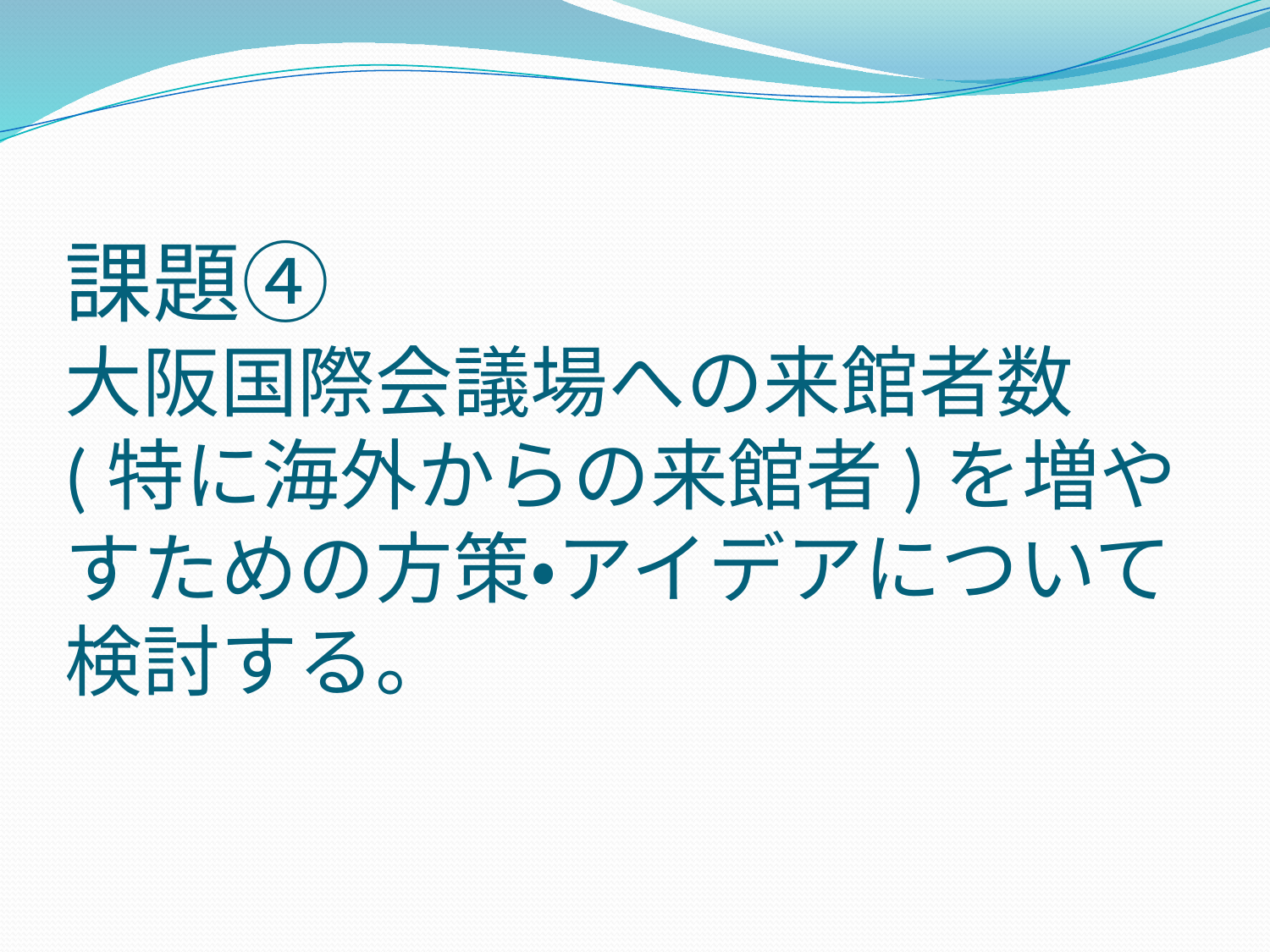

# 課題④　 大阪国際会議場への来館者数(特に海外からの来館者)を増やすための方策・アイデアについて検討する。